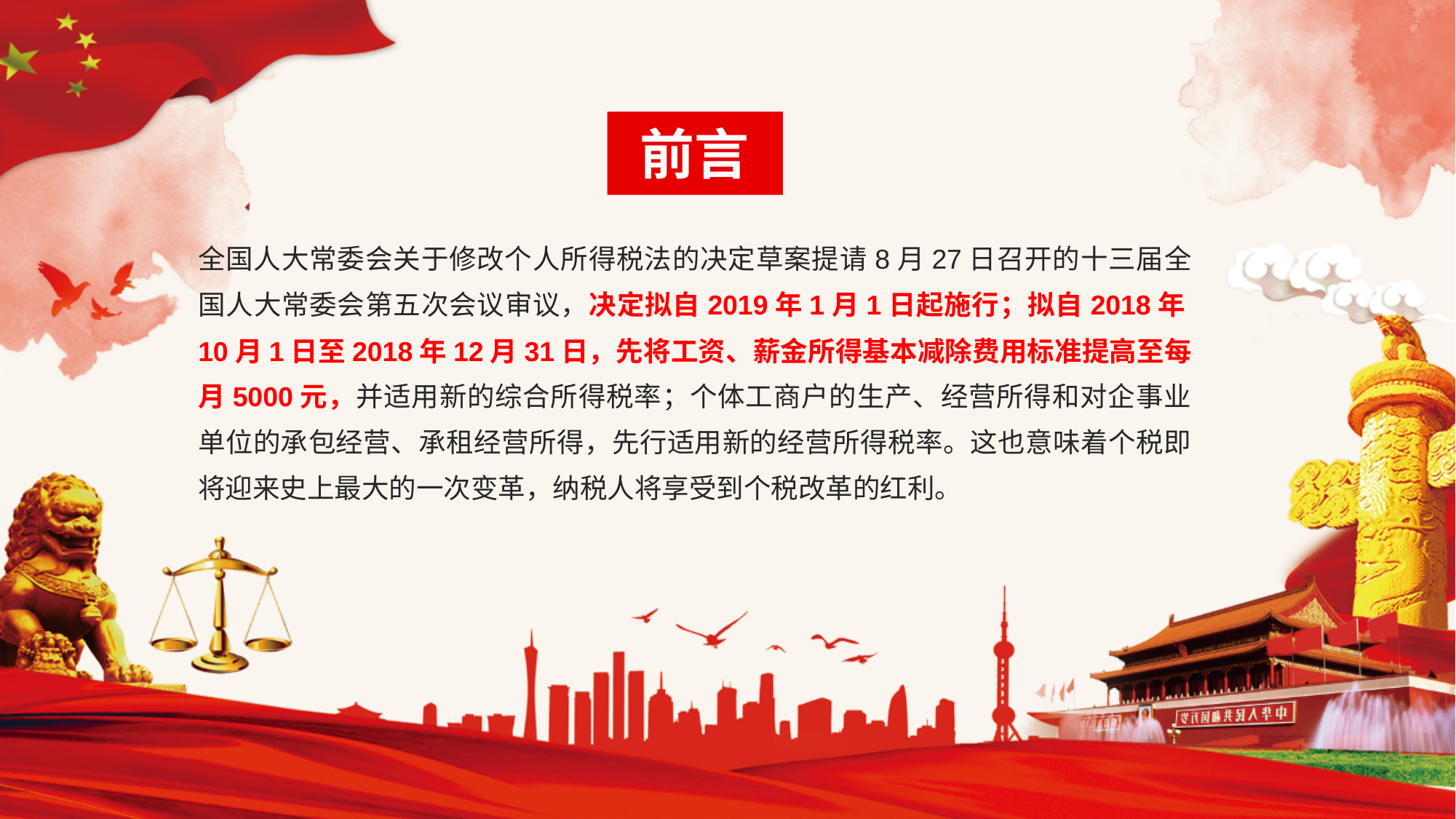

前言
全国人大常委会关于修改个人所得税法的决定草案提请8月27日召开的十三届全国人大常委会第五次会议审议，决定拟自2019年1月1日起施行；拟自2018年10月1日至2018年12月31日，先将工资、薪金所得基本减除费用标准提高至每月5000元，并适用新的综合所得税率；个体工商户的生产、经营所得和对企事业单位的承包经营、承租经营所得，先行适用新的经营所得税率。这也意味着个税即将迎来史上最大的一次变革，纳税人将享受到个税改革的红利。